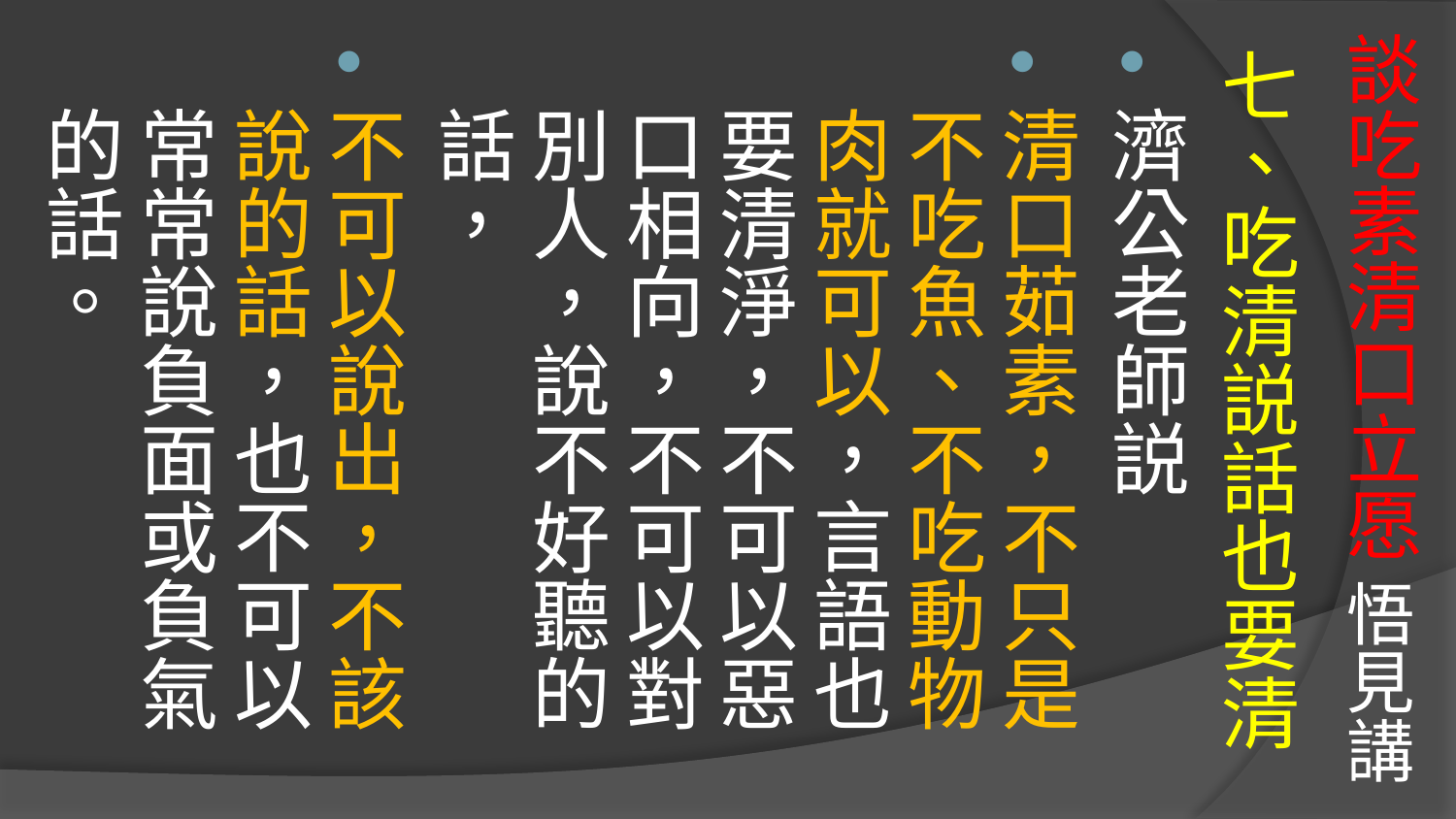

# 談吃素清口立愿 悟見講
七、吃清説話也要清
濟公老師説
清口茹素，不只是不吃魚、不吃動物肉就可以，言語也要清淨，不可以惡口相向，不可以對別人，說不好聽的話，
不可以說出，不該說的話，也不可以常常說負面或負氣的話。